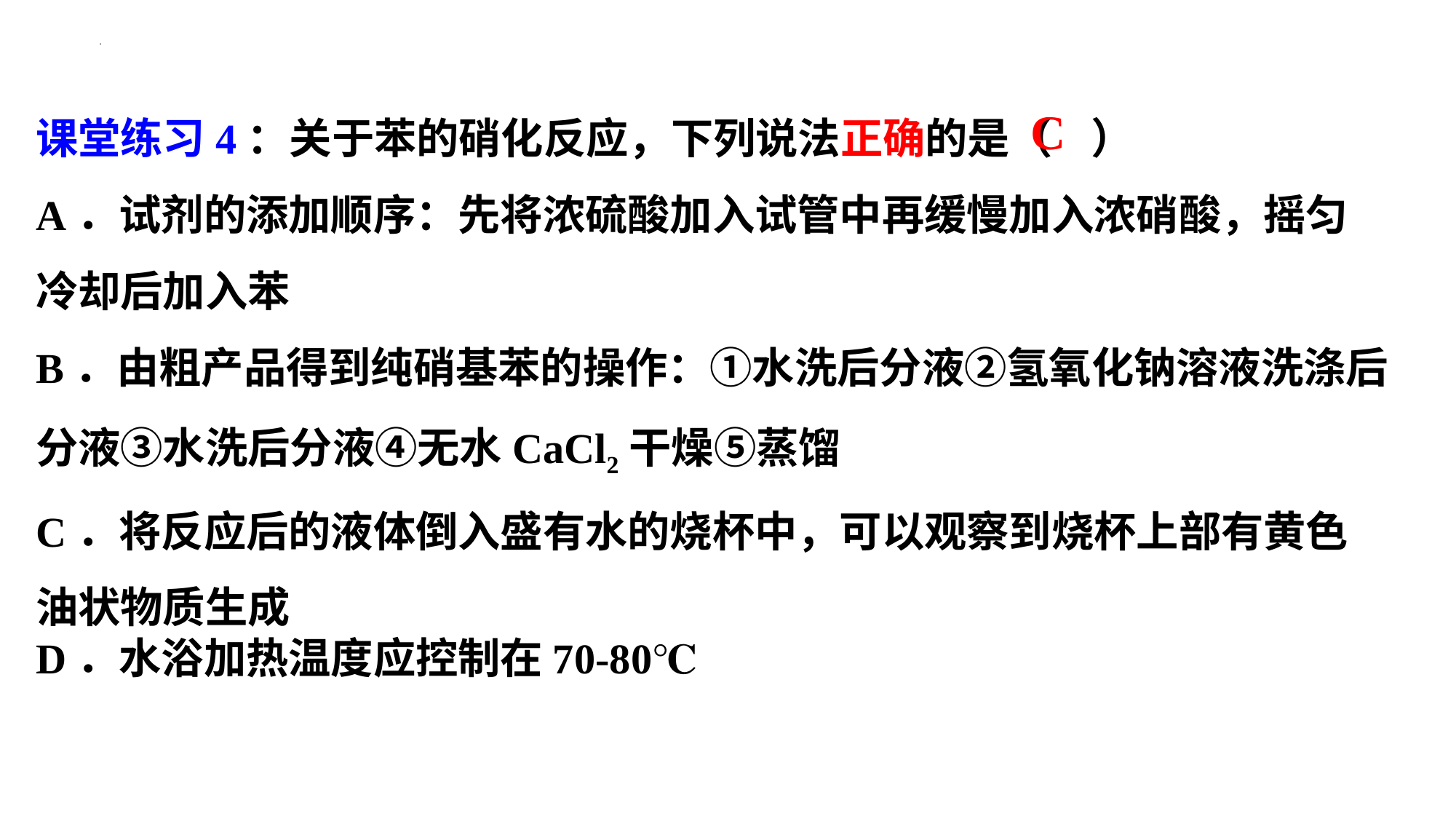

课堂练习4：关于苯的硝化反应，下列说法正确的是（    ）
A．试剂的添加顺序：先将浓硫酸加入试管中再缓慢加入浓硝酸，摇匀冷却后加入苯
B．由粗产品得到纯硝基苯的操作：①水洗后分液②氢氧化钠溶液洗涤后分液③水洗后分液④无水CaCl2干燥⑤蒸馏
C．将反应后的液体倒入盛有水的烧杯中，可以观察到烧杯上部有黄色油状物质生成
D．水浴加热温度应控制在70-80℃
C